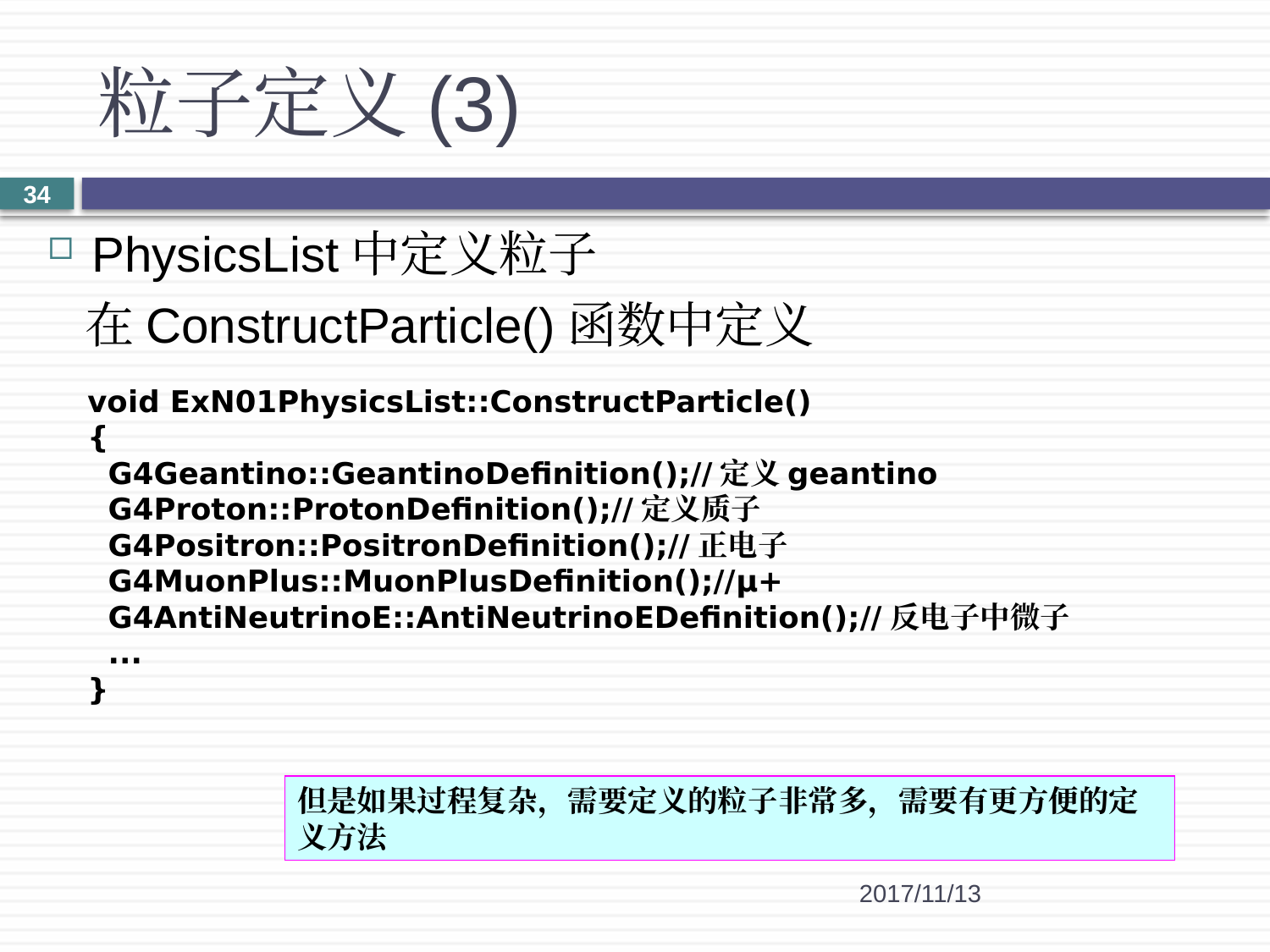

# 粒子定义(3)
34
PhysicsList中定义粒子
  在ConstructParticle()函数中定义
void ExN01PhysicsList::ConstructParticle()
{
  G4Geantino::GeantinoDefinition();//定义geantino
  G4Proton::ProtonDefinition();//定义质子
  G4Positron::PositronDefinition();//正电子
  G4MuonPlus::MuonPlusDefinition();//μ+
  G4AntiNeutrinoE::AntiNeutrinoEDefinition();//反电子中微子
  ...
}
但是如果过程复杂，需要定义的粒子非常多，需要有更方便的定义方法
2017/11/13